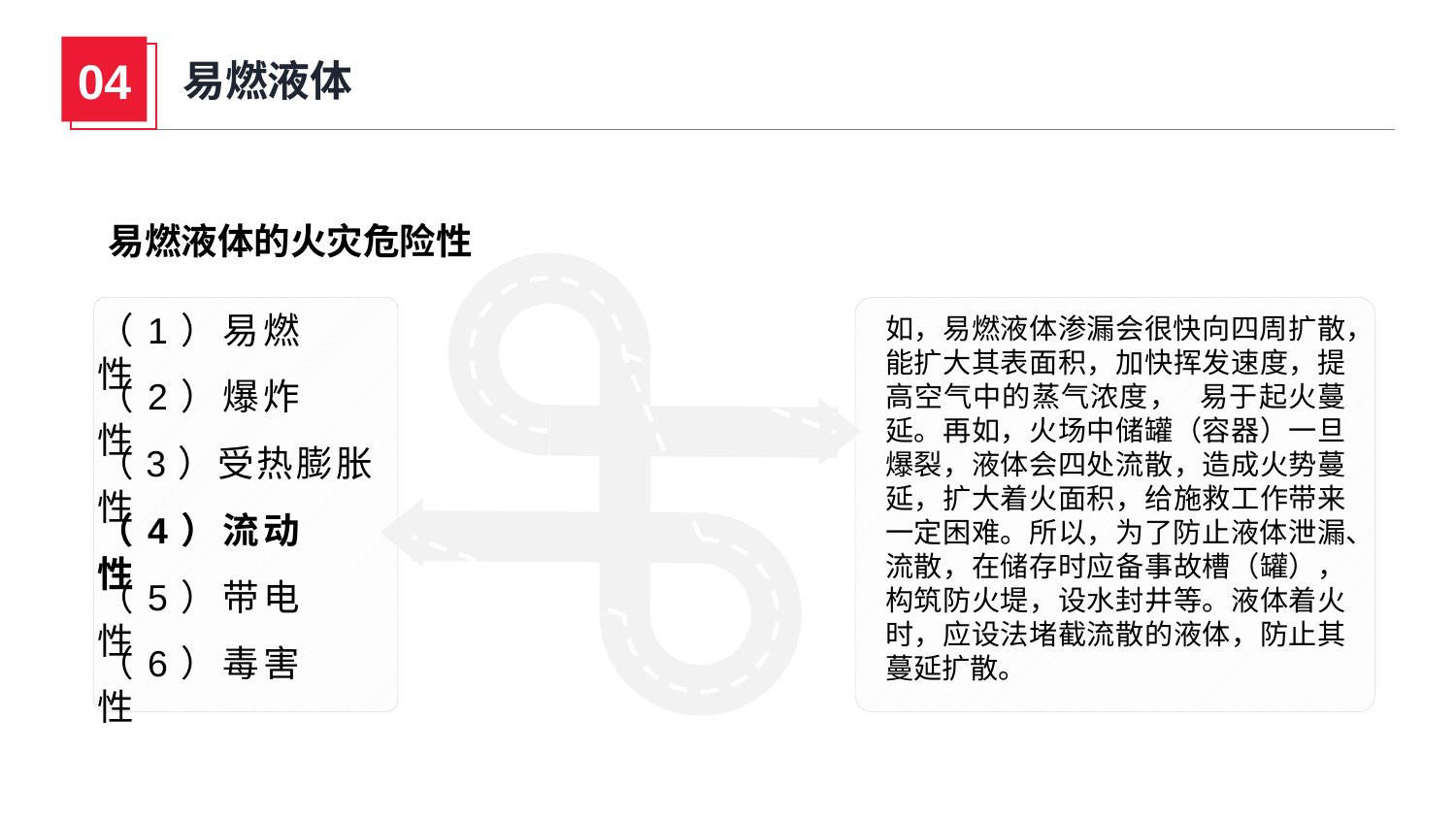

04
易燃液体
易燃液体的火灾危险性

（1）易燃性
如，易燃液体渗漏会很快向四周扩散，能扩大其表面积，加快挥发速度，提高空气中的蒸气浓度，   易于起火蔓延。再如，火场中储罐（容器）一旦爆裂，液体会四处流散，造成火势蔓延，扩大着火面积，给施救工作带来一定困难。所以，为了防止液体泄漏、流散，在储存时应备事故槽（罐），构筑防火堤，设水封井等。液体着火时，应设法堵截流散的液体，防止其蔓延扩散。
（2）爆炸性
（3）受热膨胀性
（4）流动性
（5）带电性
（6）毒害性